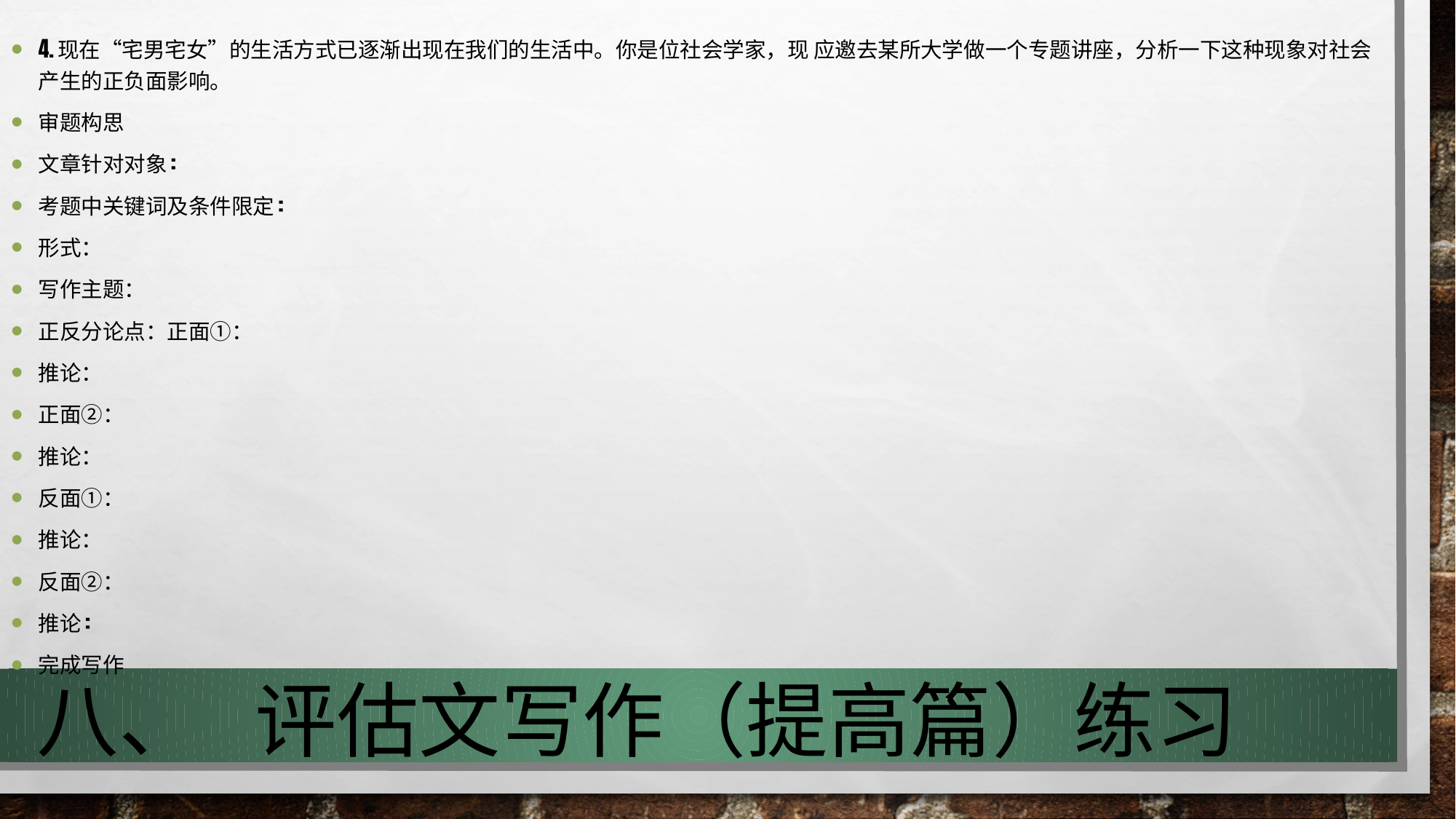

4.现在“宅男宅女”的生活方式已逐渐出现在我们的生活中。你是位社会学家，现 应邀去某所大学做一个专题讲座，分析一下这种现象对社会产生的正负面影响。
审题构思
文章针对对象:
考题中关键词及条件限定:
形式：
写作主题：
正反分论点：正面①：
推论：
正面②：
推论：
反面①：
推论：
反面②：
推论:
完成写作
# 八、	评估文写作（提高篇）练习